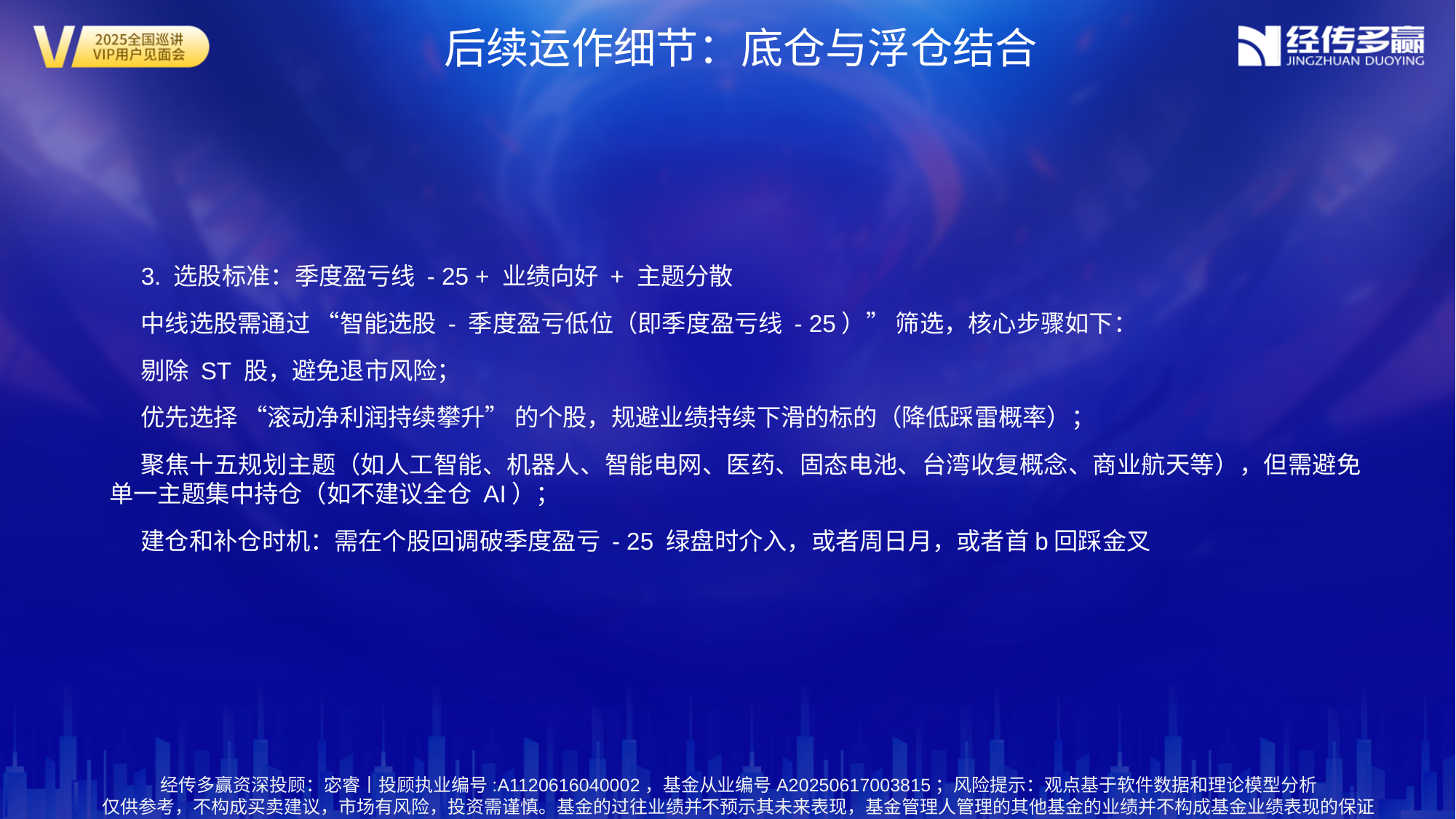

后续运作细节：底仓与浮仓结合
3. 选股标准：季度盈亏线 - 25 + 业绩向好 + 主题分散
中线选股需通过 “智能选股 - 季度盈亏低位（即季度盈亏线 - 25）” 筛选，核心步骤如下：
剔除 ST 股，避免退市风险；
优先选择 “滚动净利润持续攀升” 的个股，规避业绩持续下滑的标的（降低踩雷概率）；
聚焦十五规划主题（如人工智能、机器人、智能电网、医药、固态电池、台湾收复概念、商业航天等），但需避免单一主题集中持仓（如不建议全仓 AI）；
建仓和补仓时机：需在个股回调破季度盈亏 - 25 绿盘时介入，或者周日月，或者首b回踩金叉